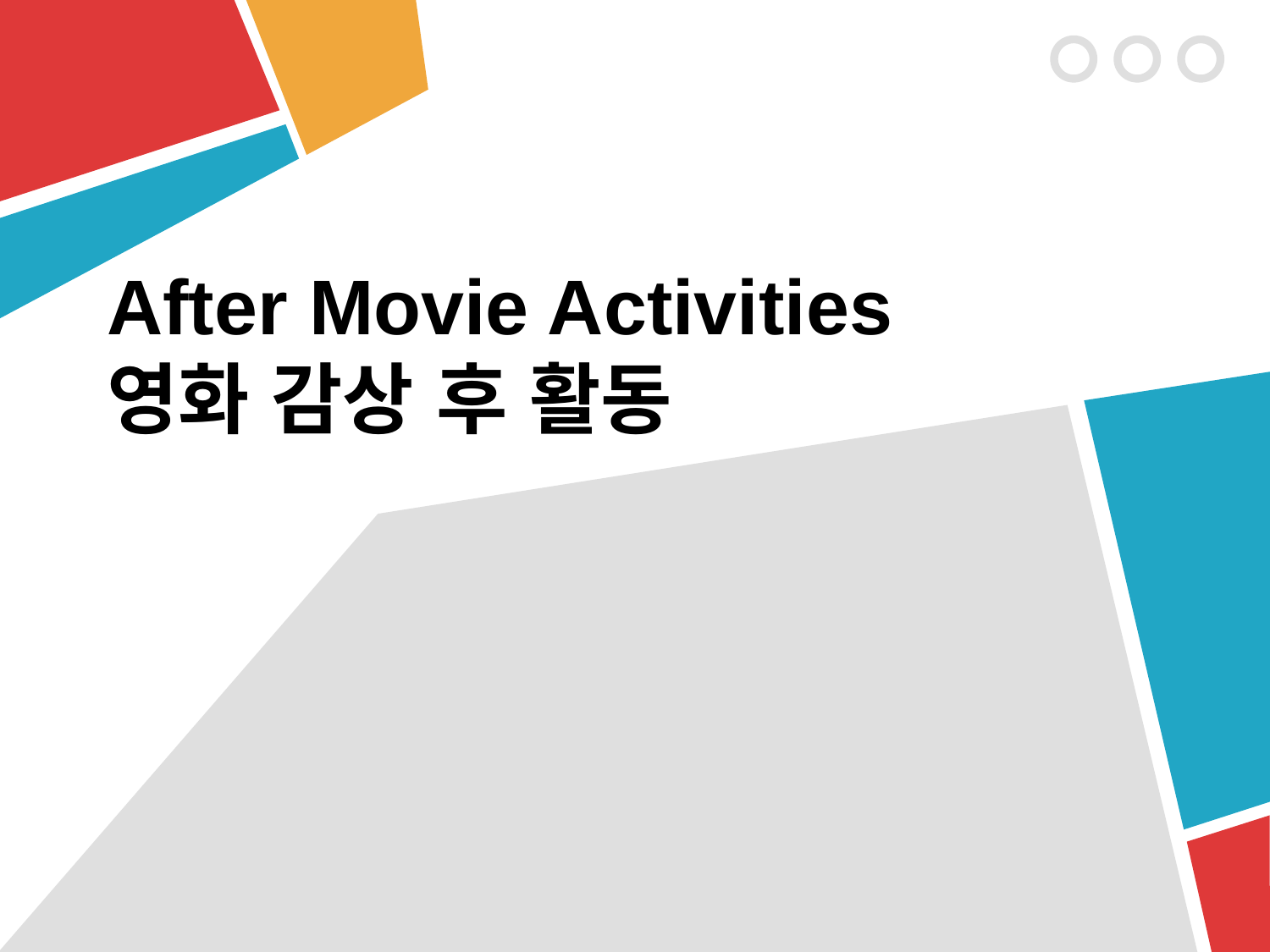

# After Movie Activities 영화 감상 후 활동